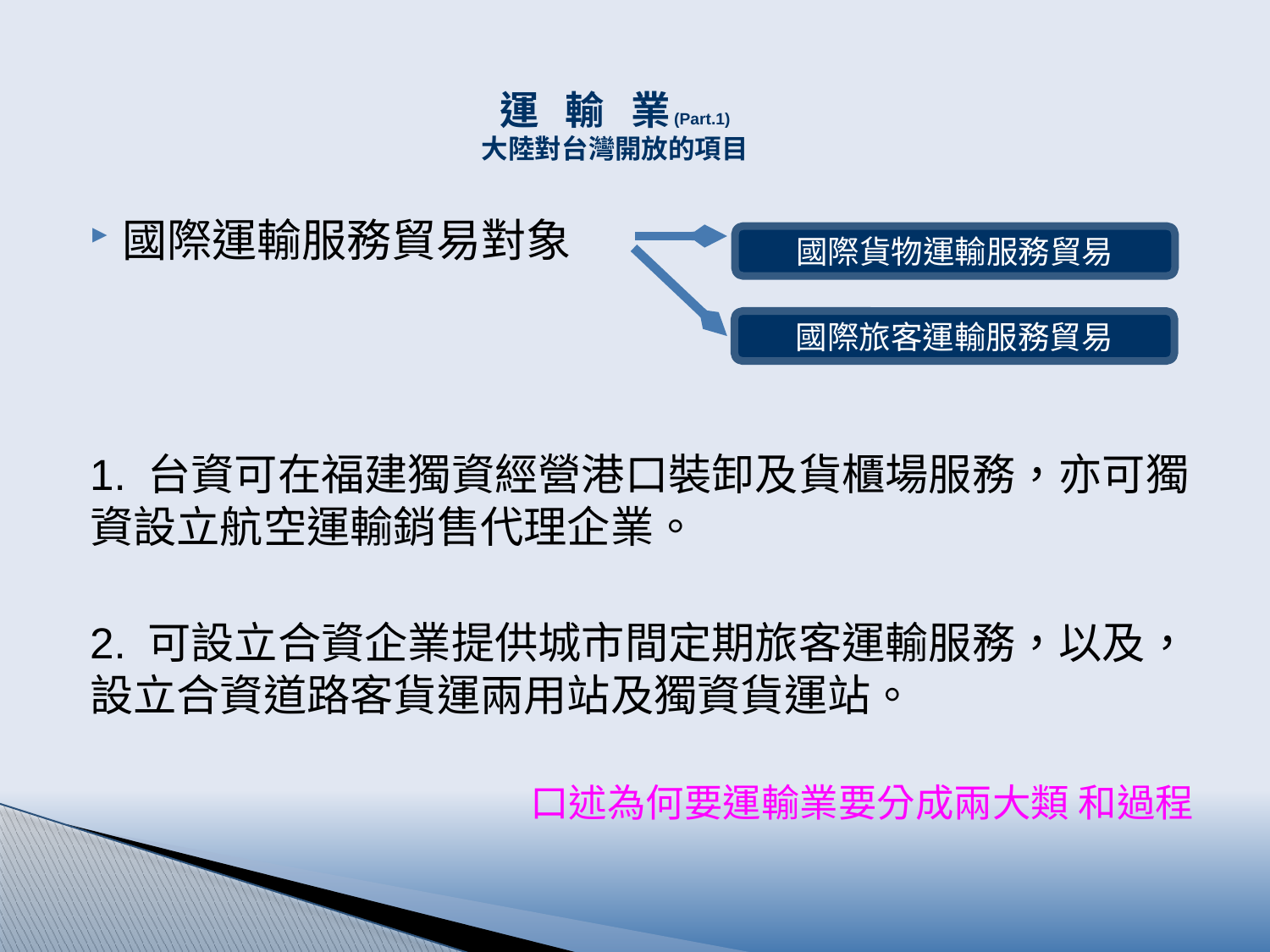

# 運   輸   業(Part.1) 大陸對台灣開放的項目
國際運輸服務貿易對象

1. 台資可在福建獨資經營港口裝卸及貨櫃場服務，亦可獨資設立航空運輸銷售代理企業。

2. 可設立合資企業提供城市間定期旅客運輸服務，以及，設立合資道路客貨運兩用站及獨資貨運站。

口述為何要運輸業要分成兩大類 和過程

國際貨物運輸服務貿易
國際旅客運輸服務貿易